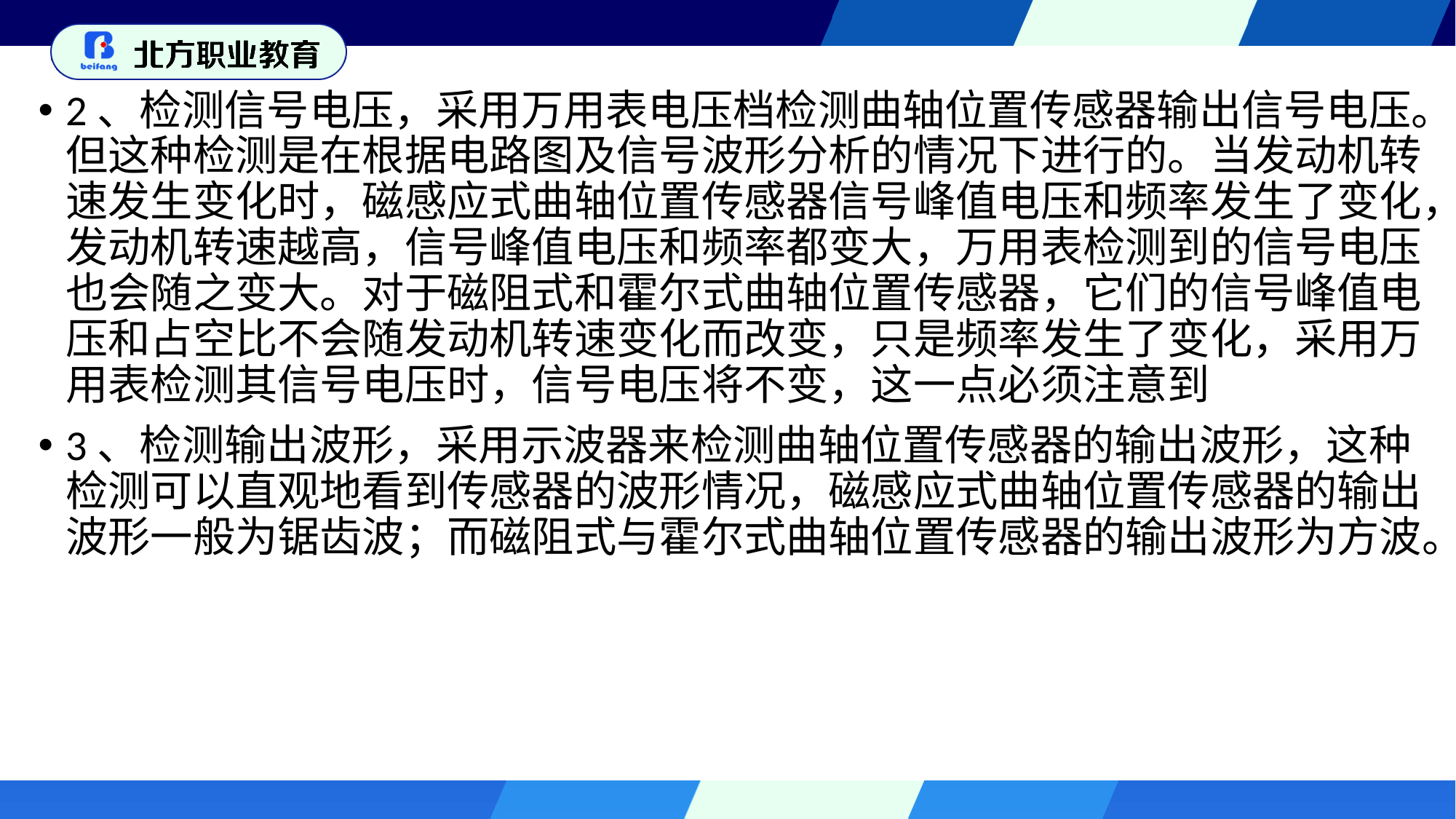

2、检测信号电压，采用万用表电压档检测曲轴位置传感器输出信号电压。但这种检测是在根据电路图及信号波形分析的情况下进行的。当发动机转速发生变化时，磁感应式曲轴位置传感器信号峰值电压和频率发生了变化，发动机转速越高，信号峰值电压和频率都变大，万用表检测到的信号电压也会随之变大。对于磁阻式和霍尔式曲轴位置传感器，它们的信号峰值电压和占空比不会随发动机转速变化而改变，只是频率发生了变化，采用万用表检测其信号电压时，信号电压将不变，这一点必须注意到
3、检测输出波形，采用示波器来检测曲轴位置传感器的输出波形，这种检测可以直观地看到传感器的波形情况，磁感应式曲轴位置传感器的输出波形一般为锯齿波；而磁阻式与霍尔式曲轴位置传感器的输出波形为方波。